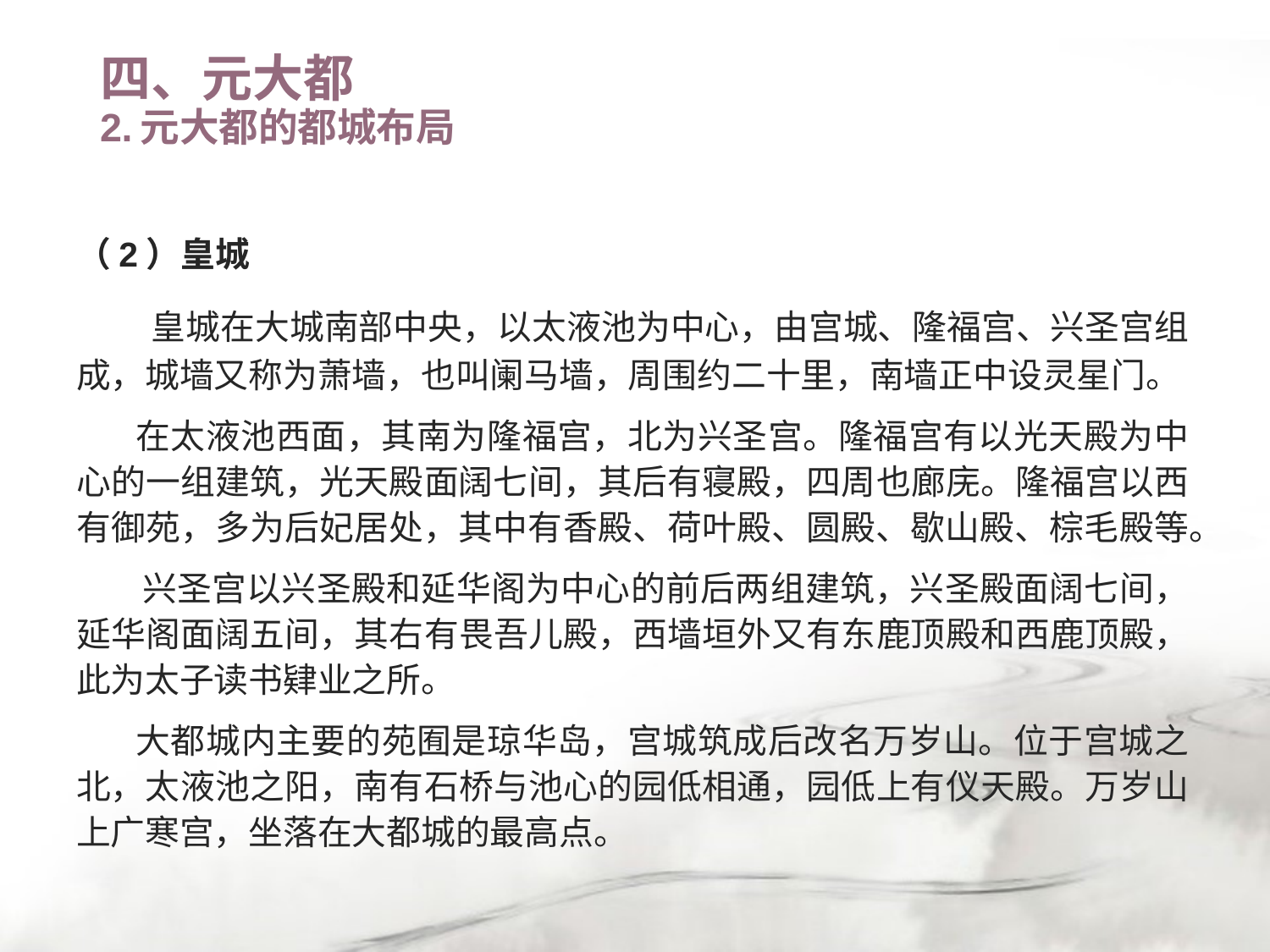

# 四、元大都 2.元大都的都城布局
（2）皇城
       皇城在大城南部中央，以太液池为中心，由宫城、隆福宫、兴圣宫组成，城墙又称为萧墙，也叫阑马墙，周围约二十里，南墙正中设灵星门。
      在太液池西面，其南为隆福宫，北为兴圣宫。隆福宫有以光天殿为中心的一组建筑，光天殿面阔七间，其后有寝殿，四周也廊庑。隆福宫以西有御苑，多为后妃居处，其中有香殿、荷叶殿、圆殿、歇山殿、棕毛殿等。
       兴圣宫以兴圣殿和延华阁为中心的前后两组建筑，兴圣殿面阔七间，延华阁面阔五间，其右有畏吾儿殿，西墙垣外又有东鹿顶殿和西鹿顶殿，此为太子读书肄业之所。
      大都城内主要的苑囿是琼华岛，宫城筑成后改名万岁山。位于宫城之北，太液池之阳，南有石桥与池心的园低相通，园低上有仪天殿。万岁山上广寒宫，坐落在大都城的最高点。